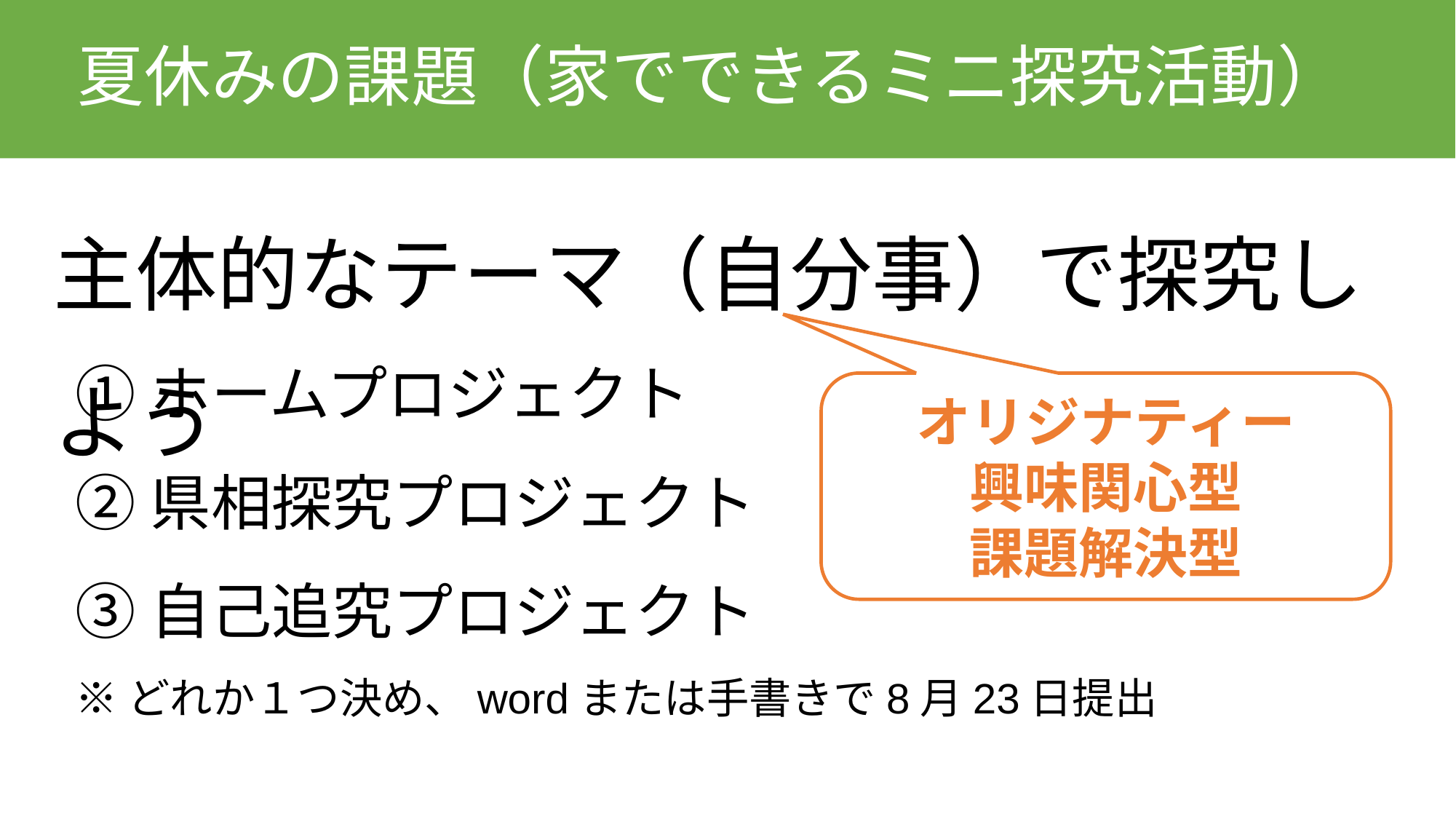

# 夏休みの課題（家でできるミニ探究活動）
主体的なテーマ（自分事）で探究しよう
①ホームプロジェクト
②県相探究プロジェクト
③自己追究プロジェクト
※どれか１つ決め、wordまたは手書きで8月23日提出
オリジナティー
興味関心型
課題解決型